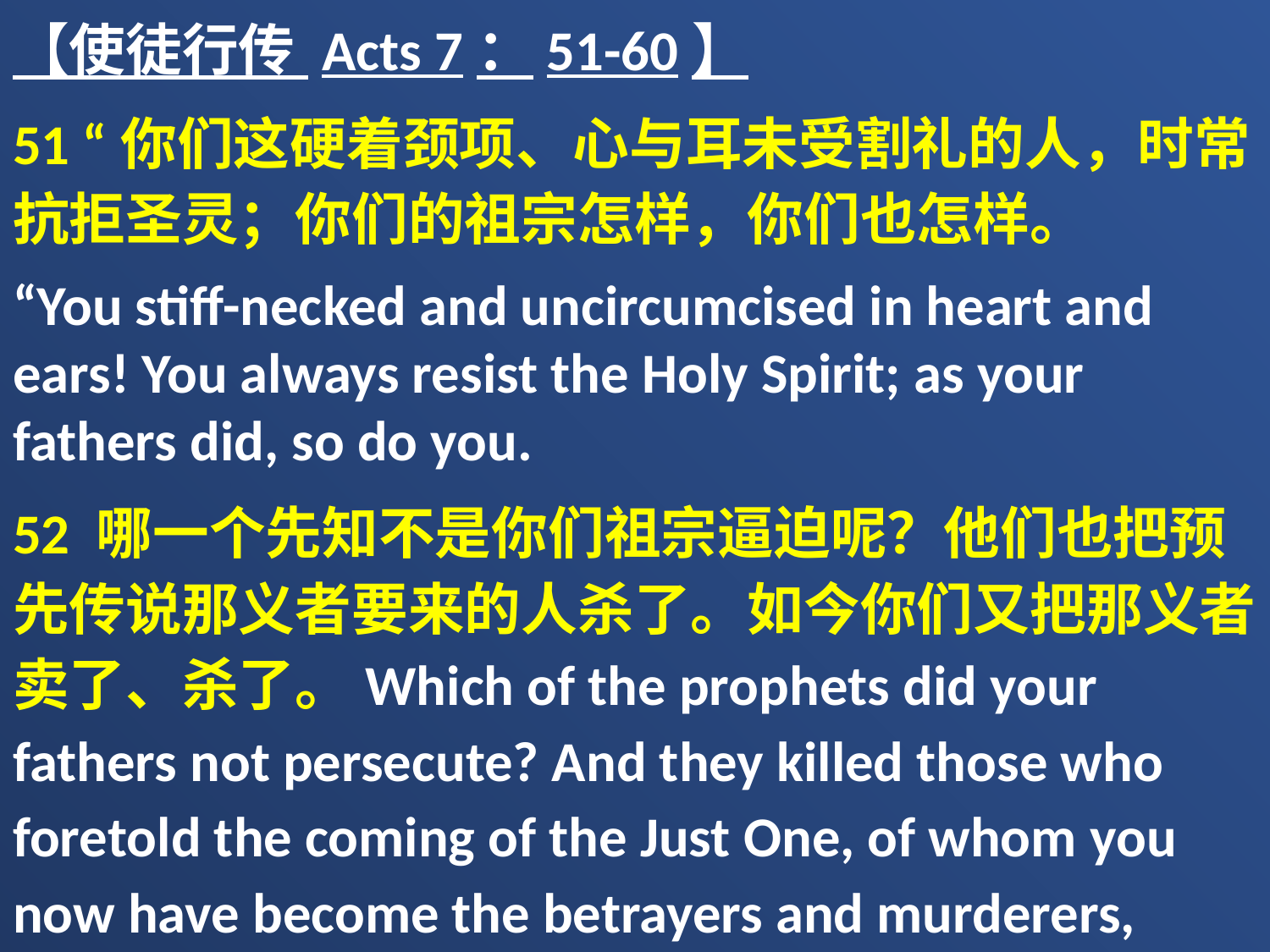

【使徒行传 Acts 7：51-60】
51 “你们这硬着颈项、心与耳未受割礼的人，时常抗拒圣灵；你们的祖宗怎样，你们也怎样。
“You stiff-necked and uncircumcised in heart and ears! You always resist the Holy Spirit; as your fathers did, so do you.
52 哪一个先知不是你们祖宗逼迫呢？他们也把预先传说那义者要来的人杀了。如今你们又把那义者卖了、杀了。Which of the prophets did your fathers not persecute? And they killed those who foretold the coming of the Just One, of whom you now have become the betrayers and murderers,